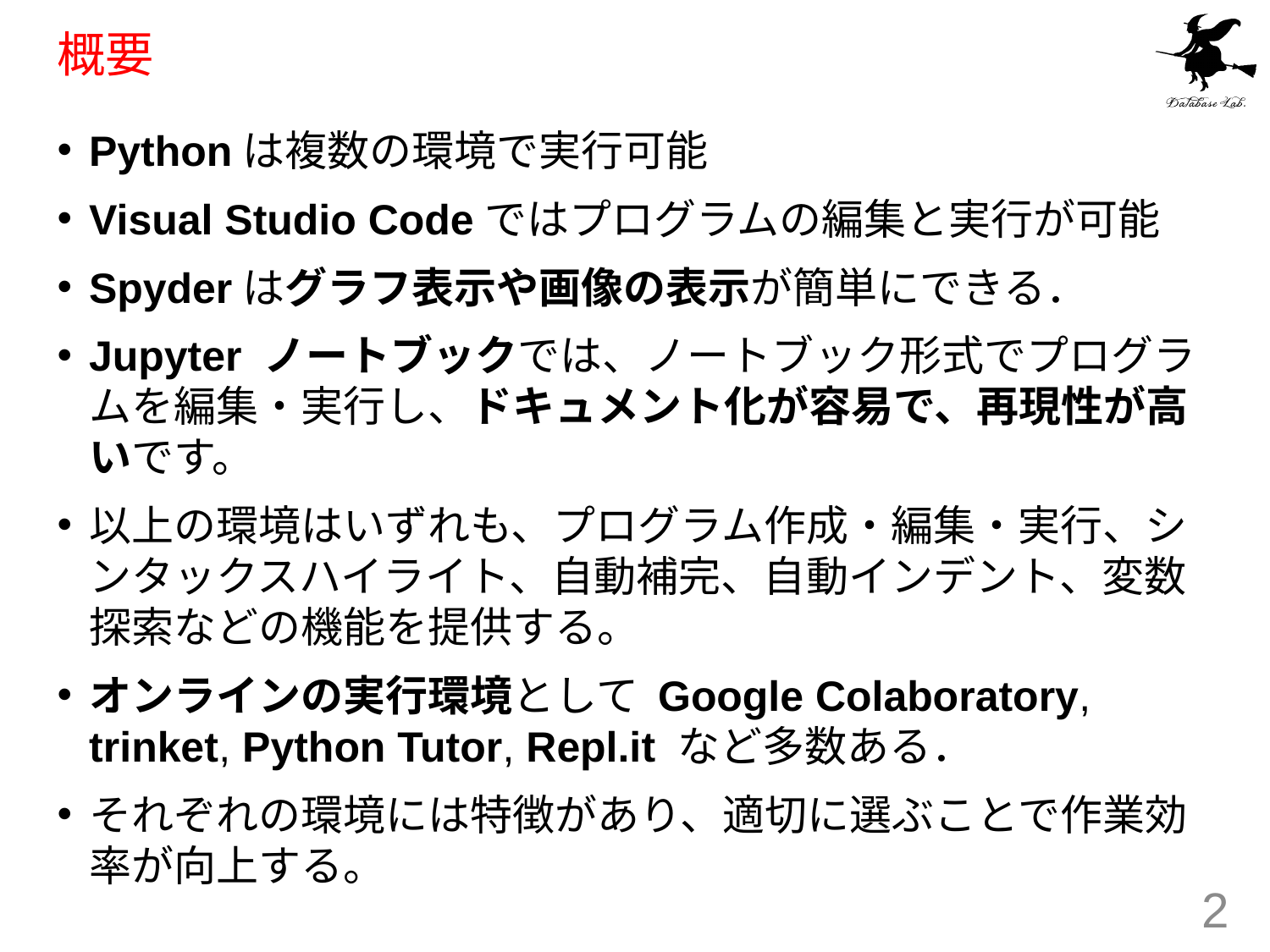

# 概要
Pythonは複数の環境で実行可能
Visual Studio Codeではプログラムの編集と実行が可能
Spyderはグラフ表示や画像の表示が簡単にできる．
Jupyter ノートブックでは、ノートブック形式でプログラムを編集・実行し、ドキュメント化が容易で、再現性が高いです。
以上の環境はいずれも、プログラム作成・編集・実行、シンタックスハイライト、自動補完、自動インデント、変数探索などの機能を提供する。
オンラインの実行環境として Google Colaboratory, trinket, Python Tutor, Repl.it など多数ある．
それぞれの環境には特徴があり、適切に選ぶことで作業効率が向上する。
2